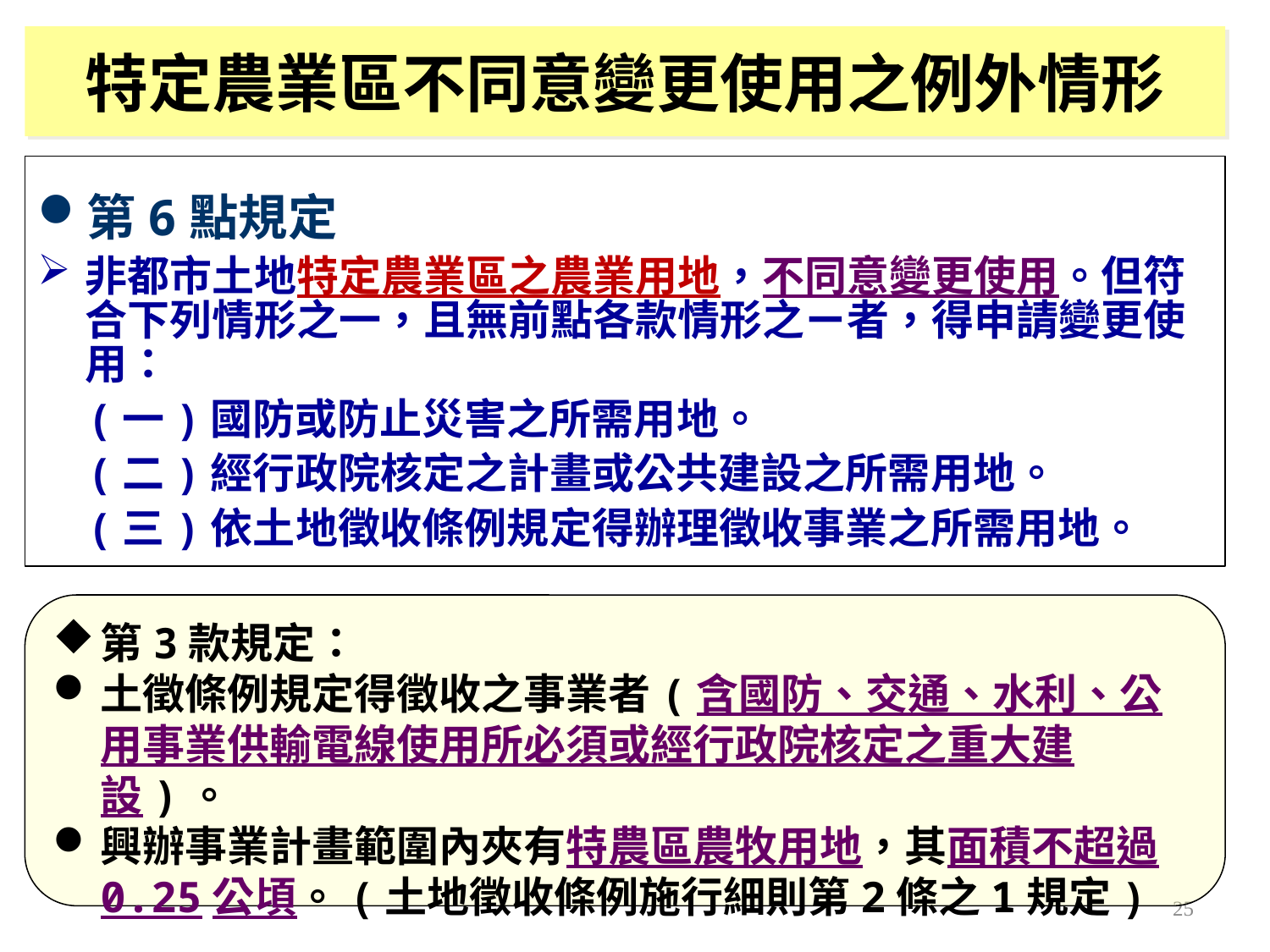

特定農業區不同意變更使用之例外情形
第6點規定
非都市土地特定農業區之農業用地，不同意變更使用。但符合下列情形之一，且無前點各款情形之ㄧ者，得申請變更使用：
(一)國防或防止災害之所需用地。
(二)經行政院核定之計畫或公共建設之所需用地。
(三)依土地徵收條例規定得辦理徵收事業之所需用地。
第3款規定：
土徵條例規定得徵收之事業者(含國防、交通、水利、公用事業供輸電線使用所必須或經行政院核定之重大建設)。
興辦事業計畫範圍內夾有特農區農牧用地，其面積不超過0.25公頃。(土地徵收條例施行細則第2條之1規定)

25